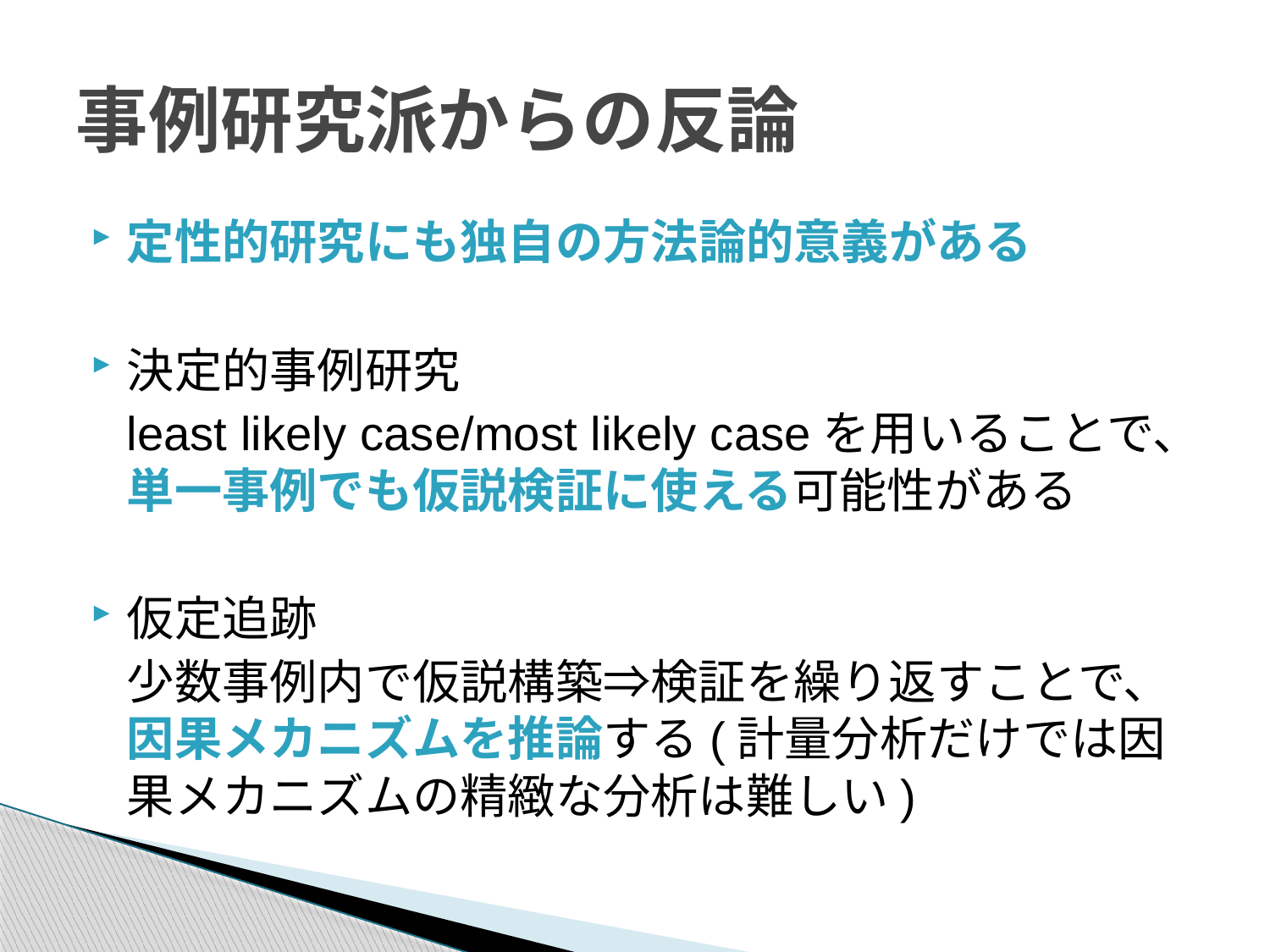

# 事例研究派からの反論
定性的研究にも独自の方法論的意義がある

決定的事例研究
least likely case/most likely caseを用いることで、単一事例でも仮説検証に使える可能性がある

仮定追跡
少数事例内で仮説構築⇒検証を繰り返すことで、因果メカニズムを推論する(計量分析だけでは因果メカニズムの精緻な分析は難しい)